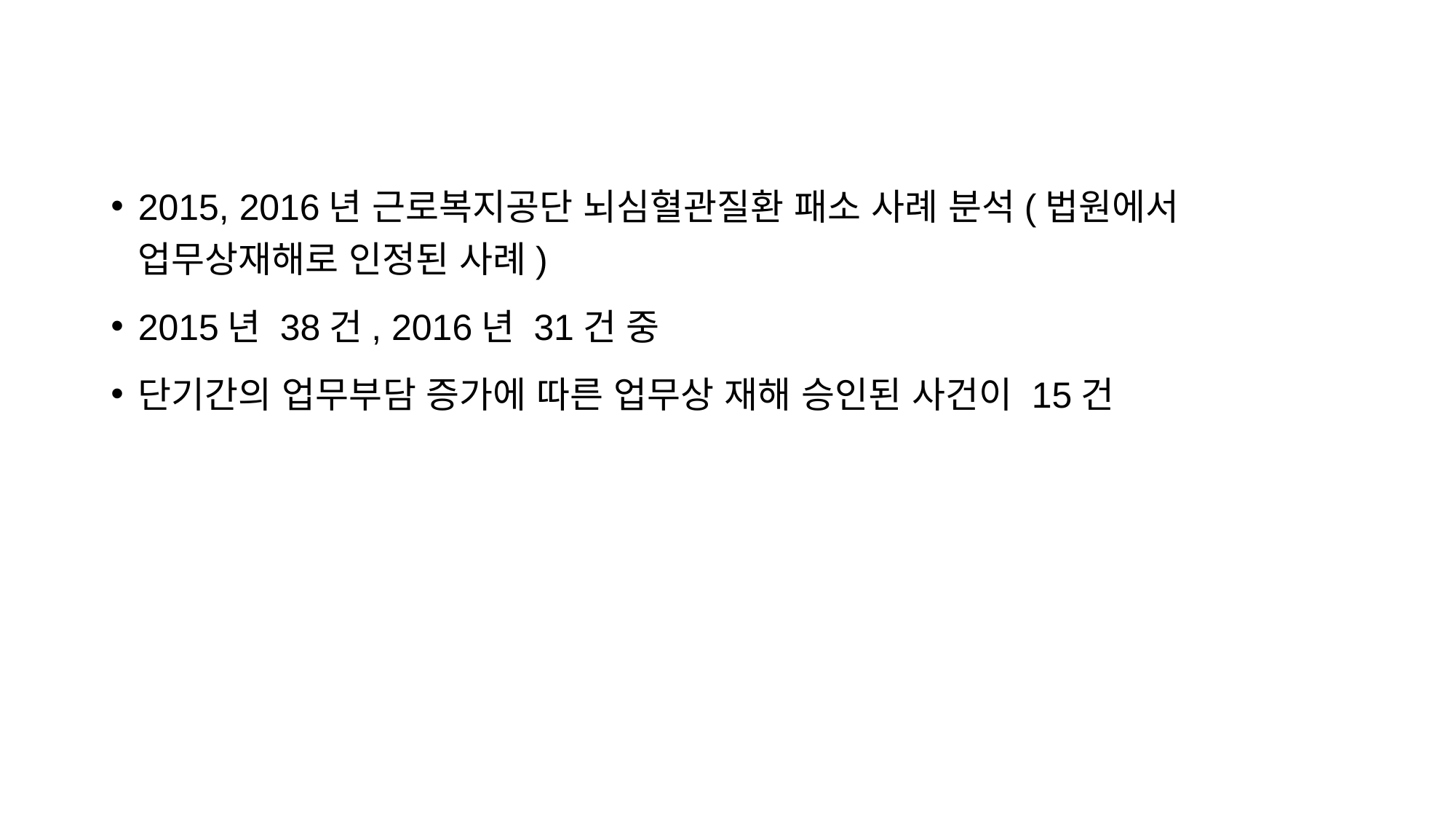

#
2015, 2016년 근로복지공단 뇌심혈관질환 패소 사례 분석(법원에서 업무상재해로 인정된 사례)
2015년 38건, 2016년 31건 중
단기간의 업무부담 증가에 따른 업무상 재해 승인된 사건이 15건